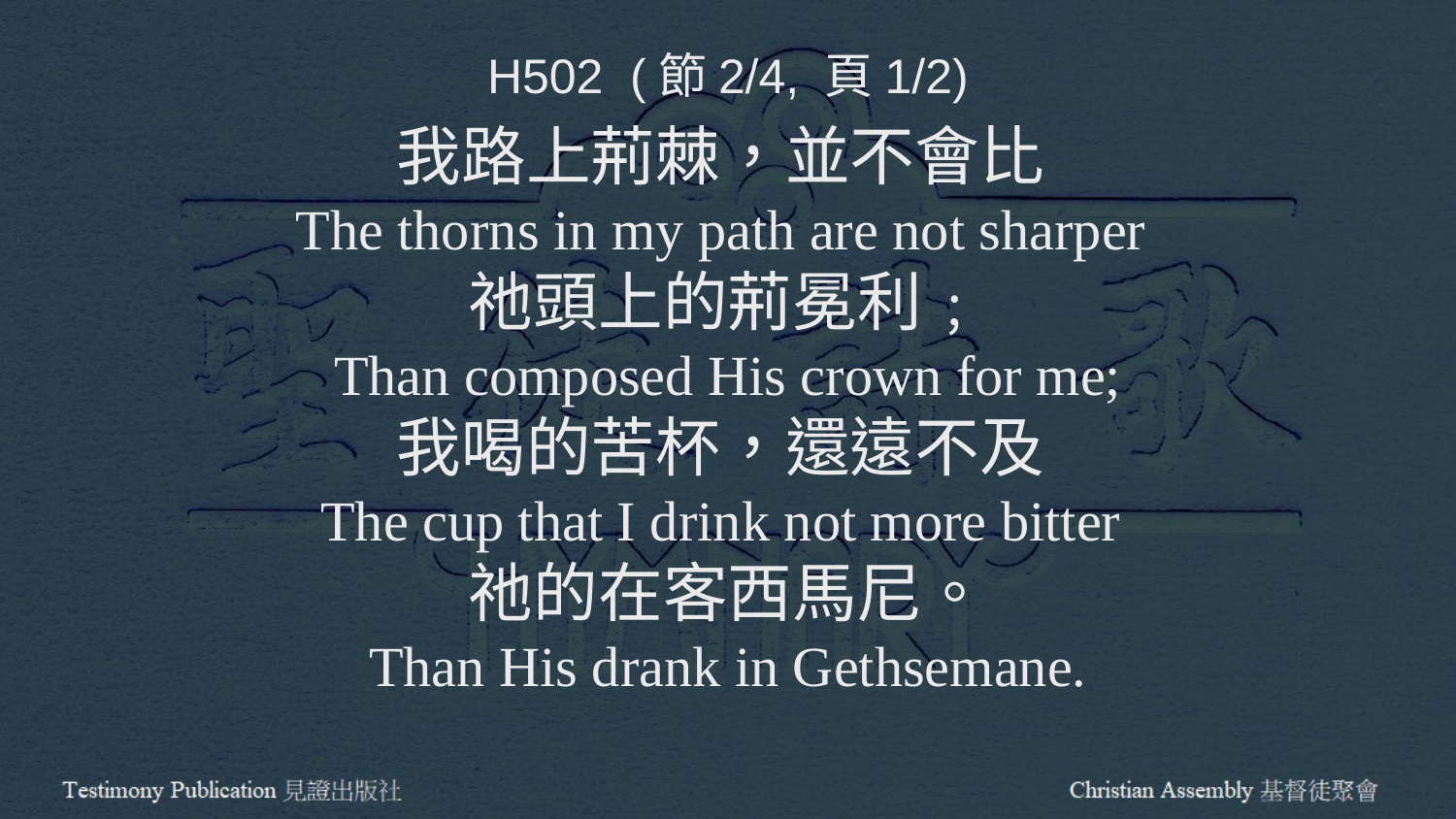

H502  (節2/4, 頁1/2)
我路上荊棘，並不會比
The thorns in my path are not sharper
祂頭上的荊冕利﹔
Than composed His crown for me;
我喝的苦杯，還遠不及
The cup that I drink not more bitter
祂的在客西馬尼。
Than His drank in Gethsemane.